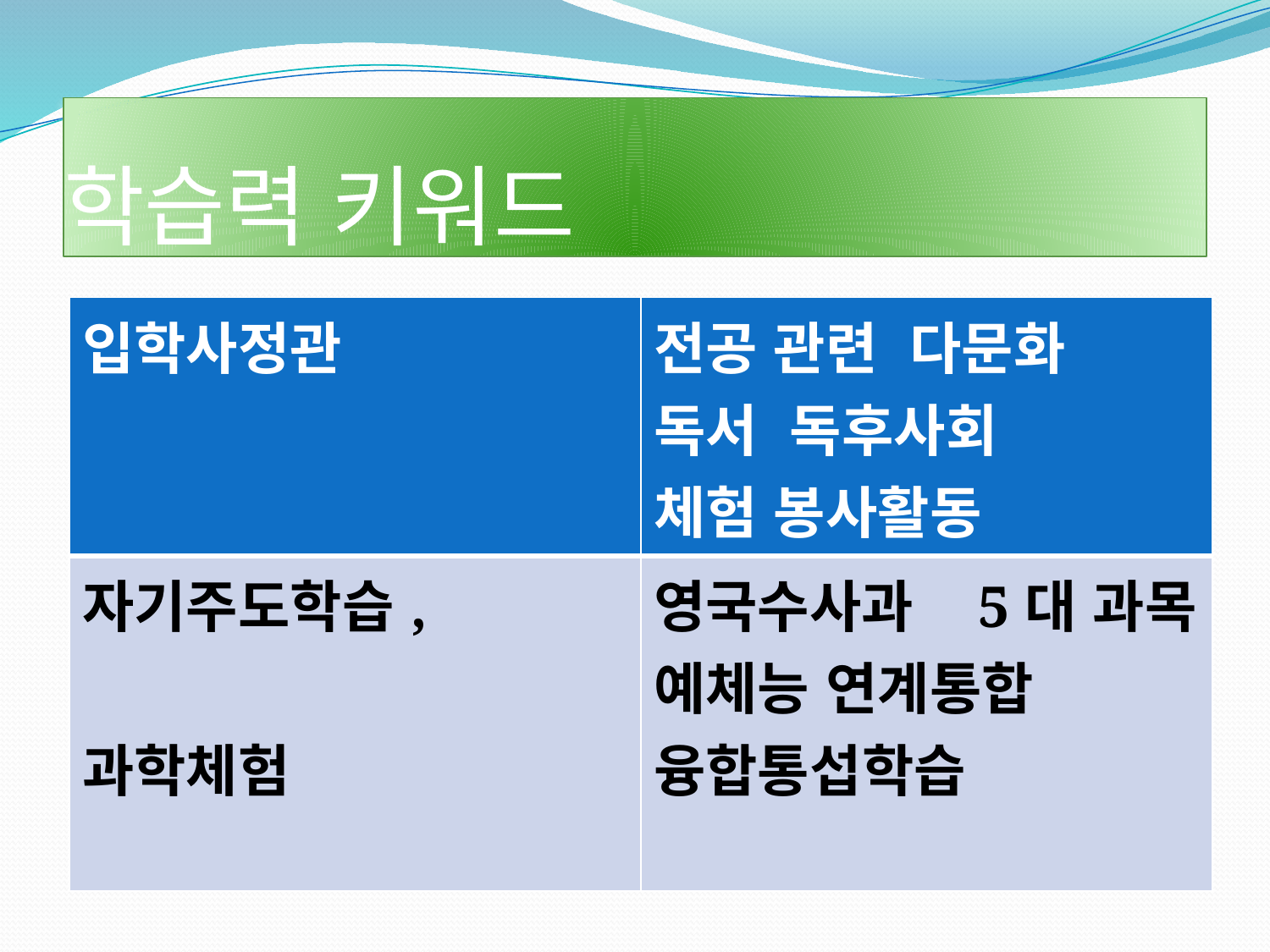

# 학습력 키워드
| 입학사정관 | 전공 관련 다문화 독서 독후사회 체험 봉사활동 |
| --- | --- |
| 자기주도학습, 과학체험 | 영국수사과 5대 과목 예체능 연계통합 융합통섭학습 |